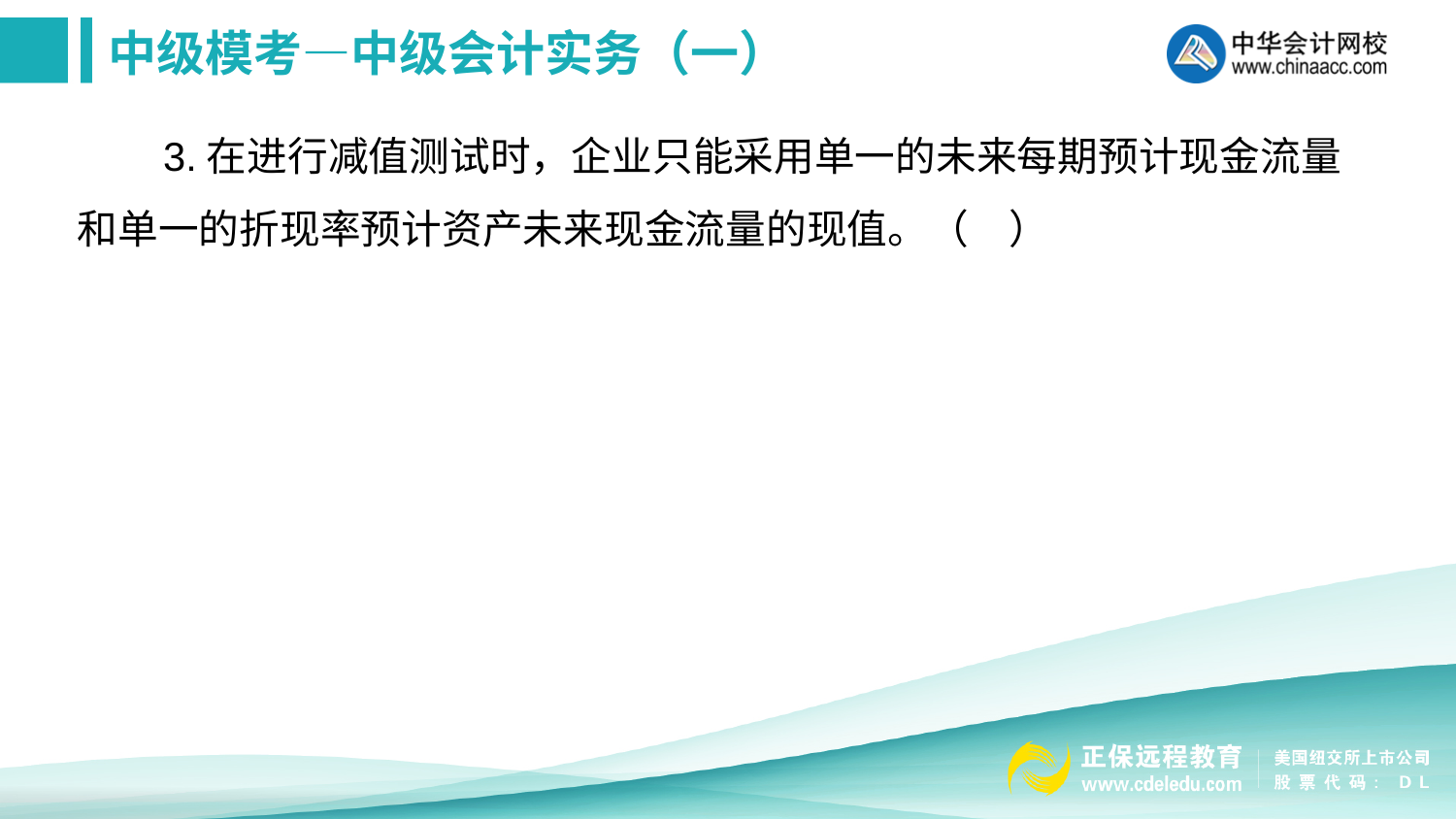

3.在进行减值测试时，企业只能采用单一的未来每期预计现金流量和单一的折现率预计资产未来现金流量的现值。（　）